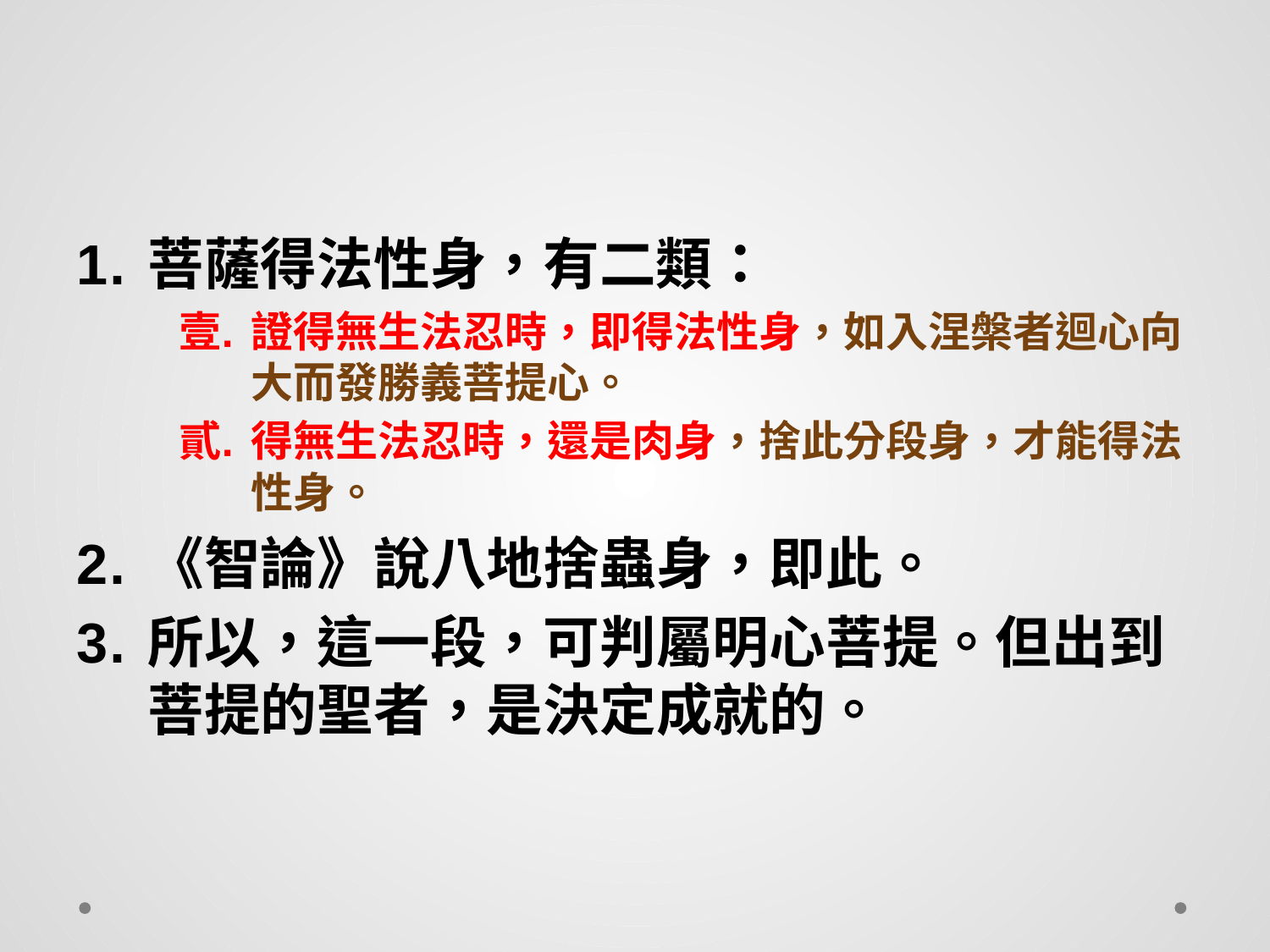

菩薩得法性身，有二類：
證得無生法忍時，即得法性身，如入涅槃者迴心向大而發勝義菩提心。
得無生法忍時，還是肉身，捨此分段身，才能得法性身。
《智論》說八地捨蟲身，即此。
所以，這一段，可判屬明心菩提。但出到菩提的聖者，是決定成就的。